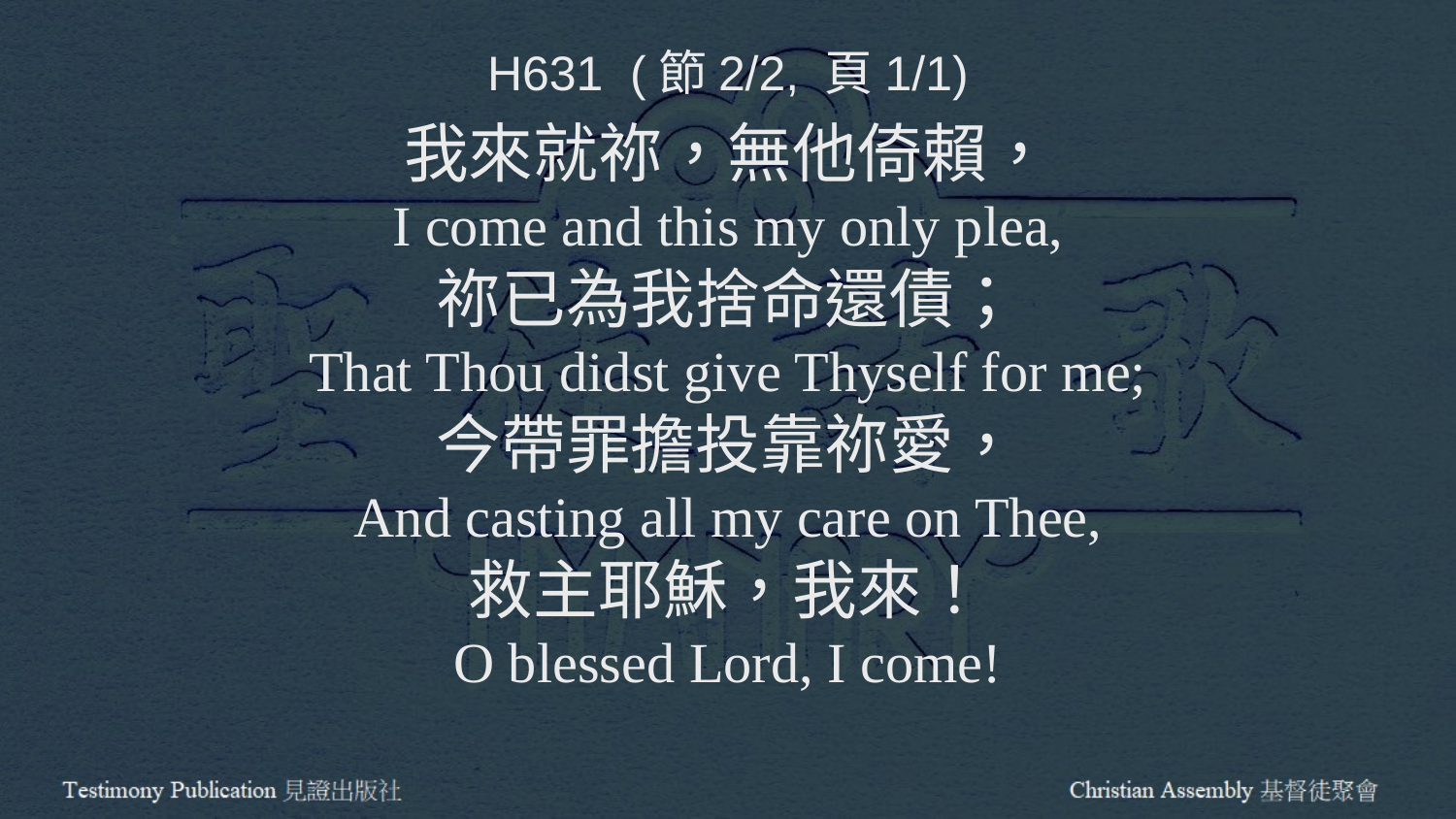

H631  (節2/2, 頁1/1)
我來就祢，無他倚賴，
I come and this my only plea,
祢已為我捨命還債；
That Thou didst give Thyself for me;
今帶罪擔投靠祢愛，
And casting all my care on Thee,
救主耶穌，我來！
O blessed Lord, I come!